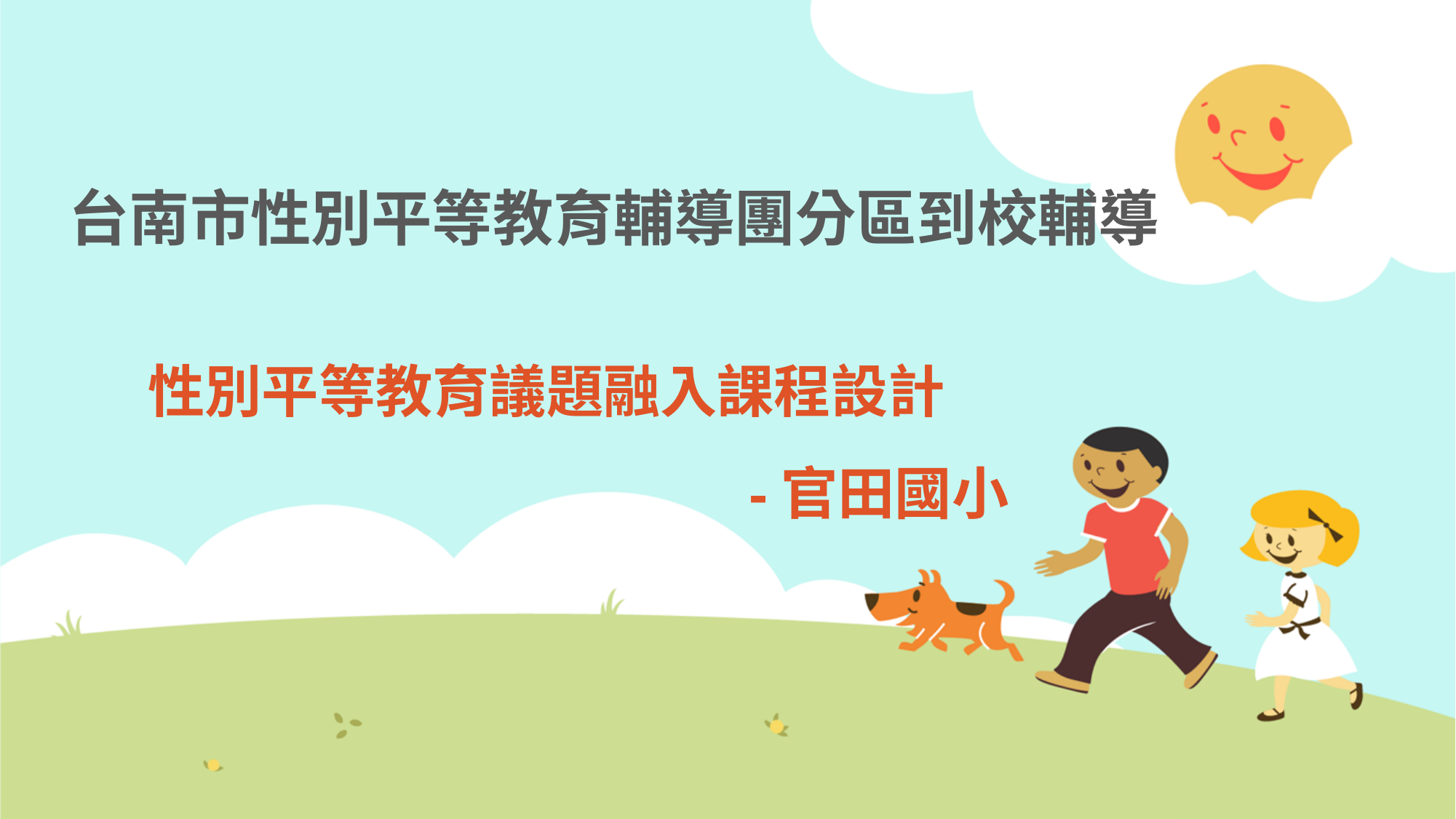

# 台南市性別平等教育輔導團分區到校輔導
性別平等教育議題融入課程設計
                                      -官田國小